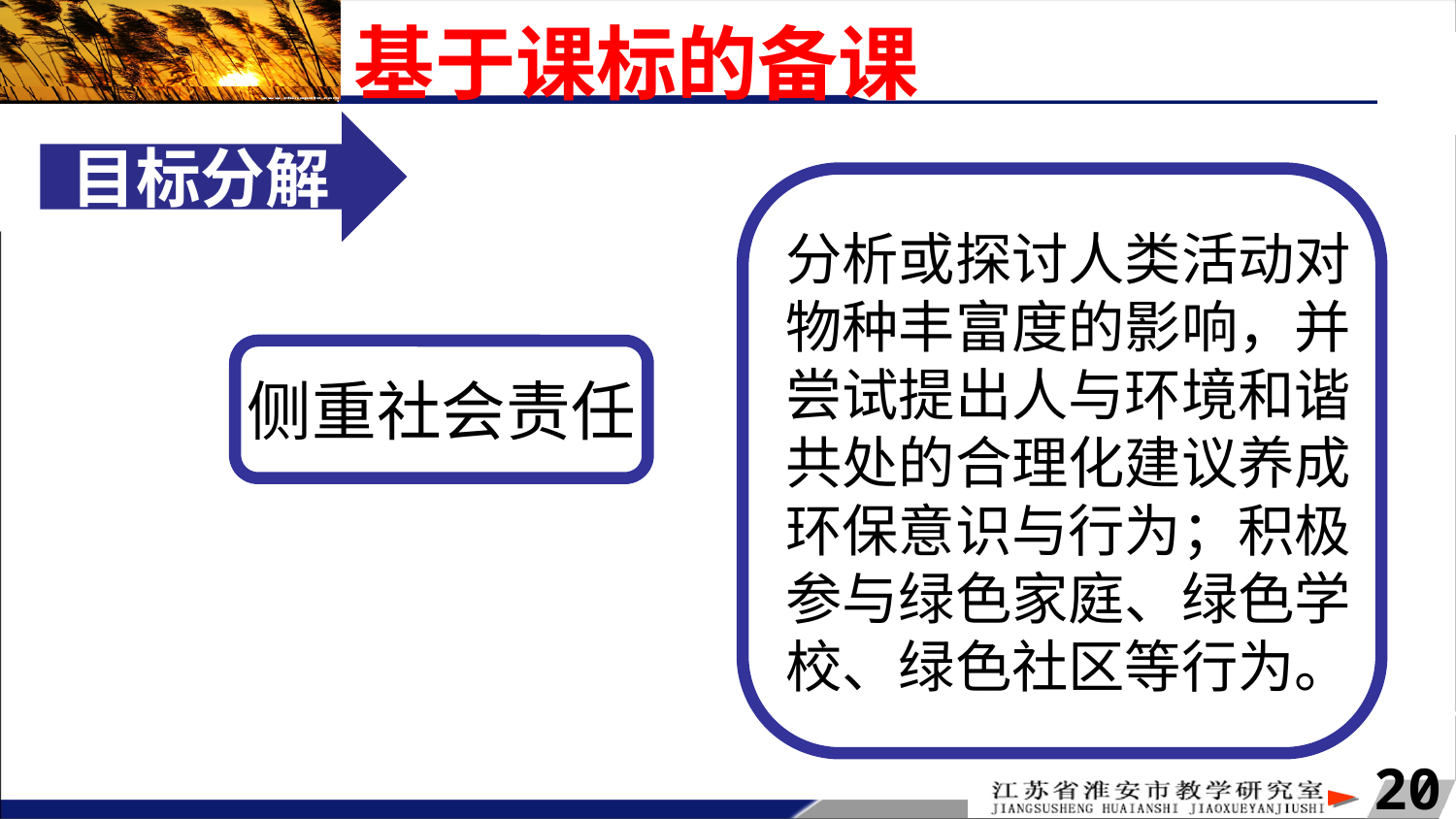

# 基于课标的备课
目标分解
分析或探讨人类活动对
物种丰富度的影响，并
尝试提出人与环境和谐
共处的合理化建议养成
环保意识与行为；积极
参与绿色家庭、绿色学
校、绿色社区等行为。
侧重社会责任